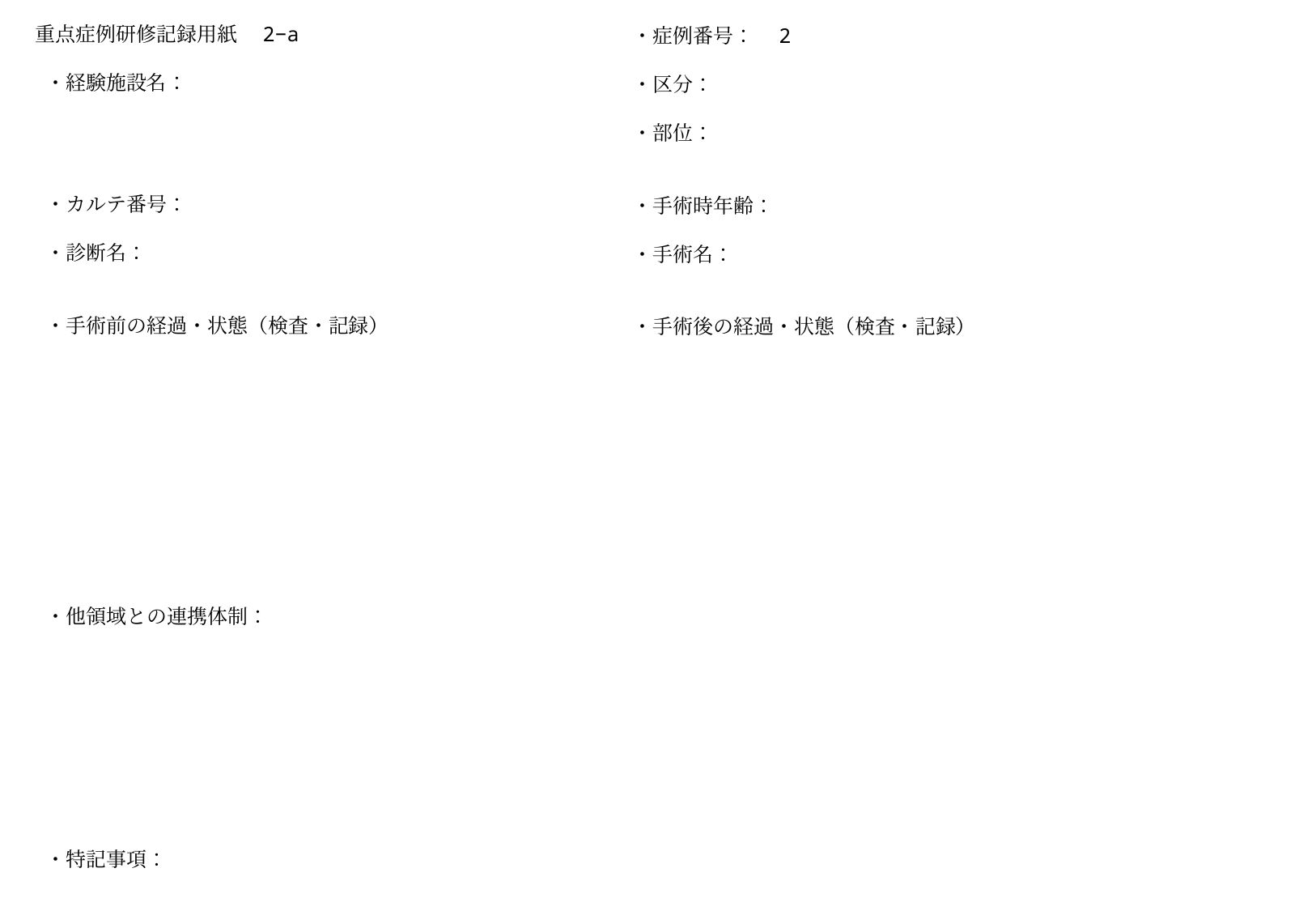

重点症例研修記録用紙　2−a
・症例番号：　2

・区分：

・部位：

・手術時年齢：

・手術名：

・手術後の経過・状態（検査・記録）

・経験施設名：

・カルテ番号：

・診断名：

・手術前の経過・状態（検査・記録）

・他領域との連携体制：

・特記事項：